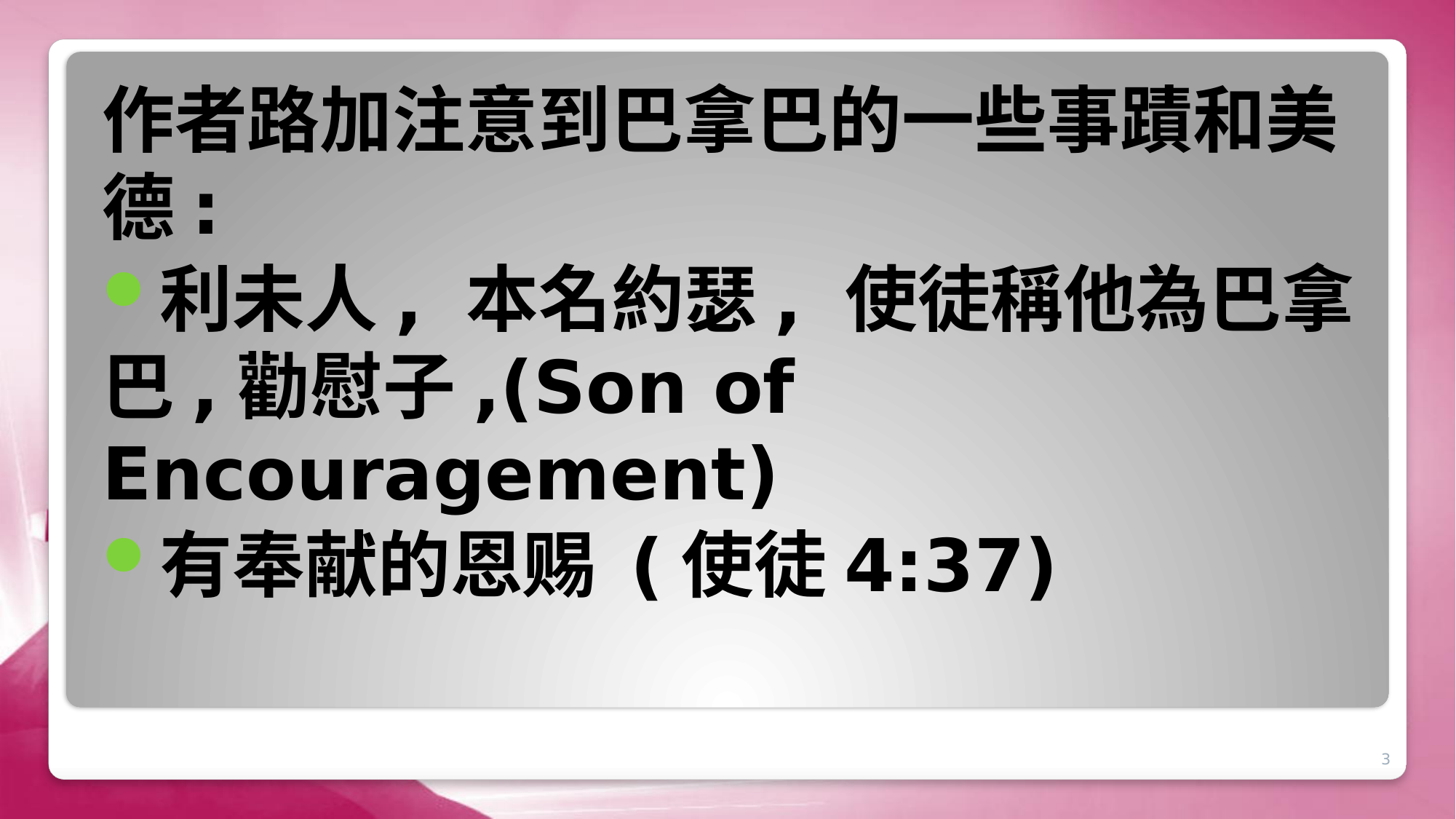

作者路加注意到巴拿巴的一些事蹟和美德:
利未人, 本名約瑟, 使徒稱他為巴拿巴,勸慰子,(Son of Encouragement)
有奉献的恩赐 (使徒4:37)

#
3